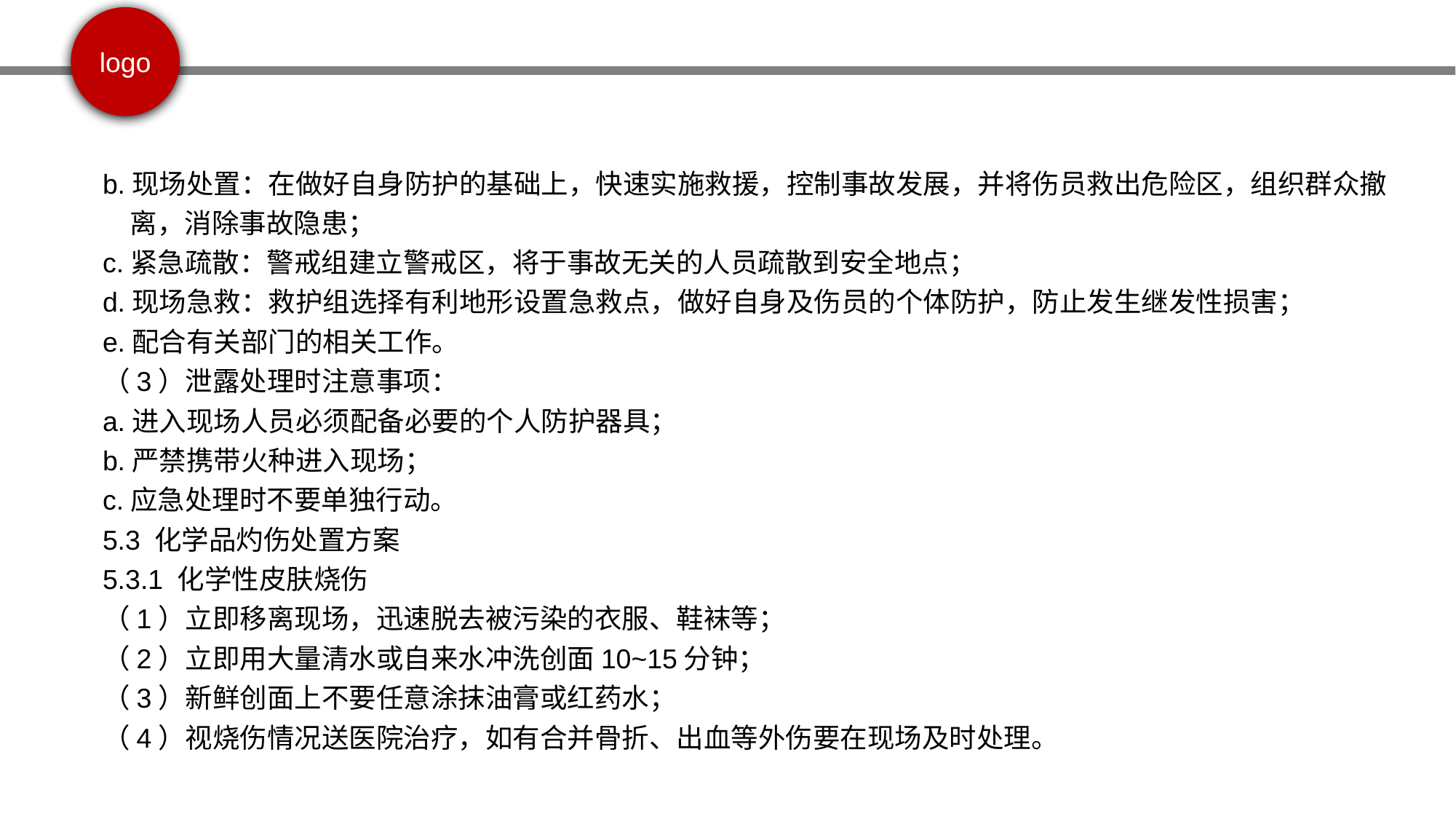

b.现场处置：在做好自身防护的基础上，快速实施救援，控制事故发展，并将伤员救出危险区，组织群众撤离，消除事故隐患；
c.紧急疏散：警戒组建立警戒区，将于事故无关的人员疏散到安全地点；
d.现场急救：救护组选择有利地形设置急救点，做好自身及伤员的个体防护，防止发生继发性损害；
e.配合有关部门的相关工作。
（3）泄露处理时注意事项：
a.进入现场人员必须配备必要的个人防护器具；
b.严禁携带火种进入现场；
c.应急处理时不要单独行动。
5.3 化学品灼伤处置方案
5.3.1 化学性皮肤烧伤
（1）立即移离现场，迅速脱去被污染的衣服、鞋袜等；
（2）立即用大量清水或自来水冲洗创面10~15分钟；
（3）新鲜创面上不要任意涂抹油膏或红药水；
（4）视烧伤情况送医院治疗，如有合并骨折、出血等外伤要在现场及时处理。